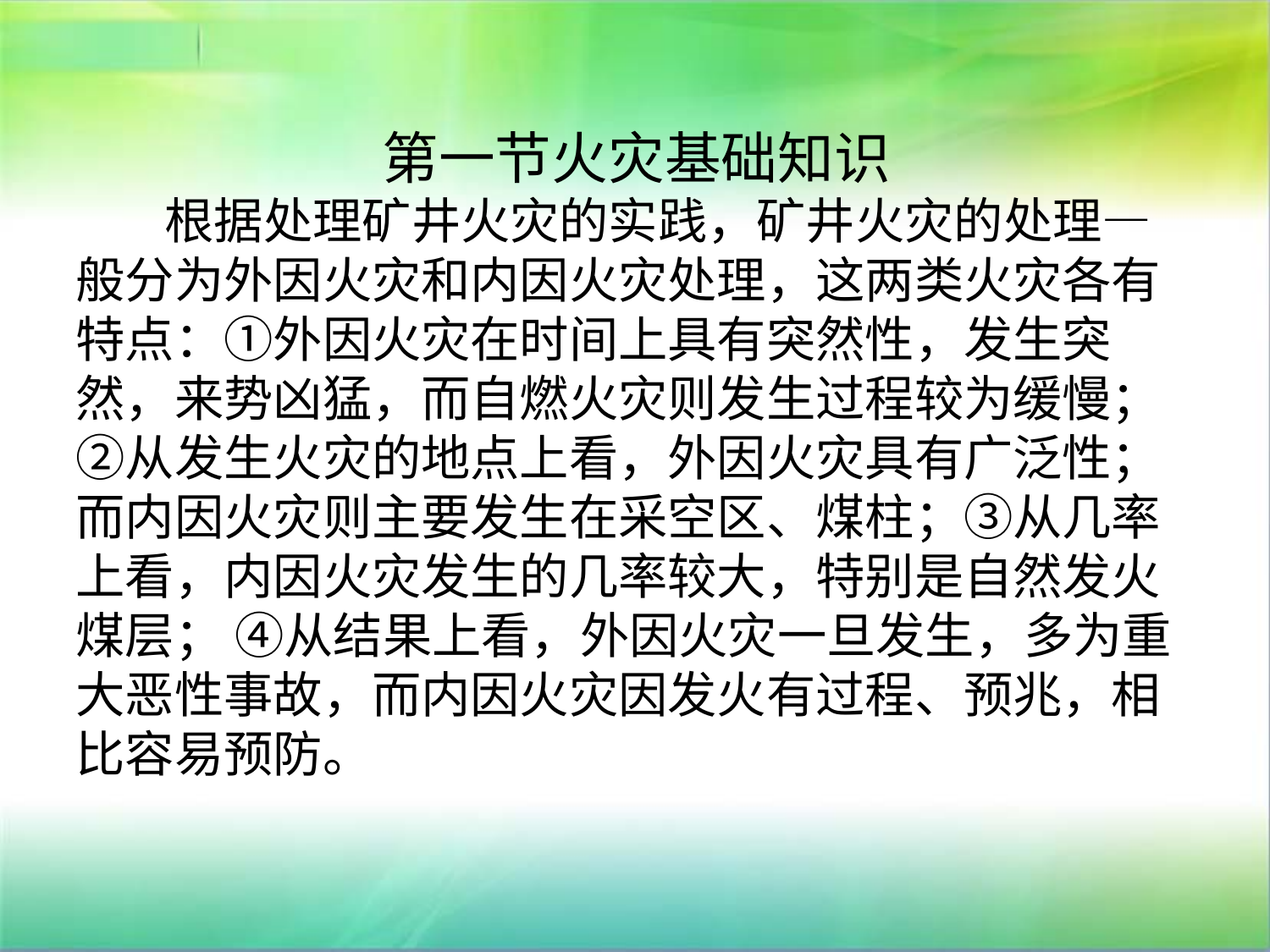

# 第一节火灾基础知识
       根据处理矿井火灾的实践，矿井火灾的处理—般分为外因火灾和内因火灾处理，这两类火灾各有特点：①外因火灾在时间上具有突然性，发生突然，来势凶猛，而自燃火灾则发生过程较为缓慢；②从发生火灾的地点上看，外因火灾具有广泛性；而内因火灾则主要发生在采空区、煤柱；③从几率上看，内因火灾发生的几率较大，特别是自然发火煤层； ④从结果上看，外因火灾一旦发生，多为重大恶性事故，而内因火灾因发火有过程、预兆，相比容易预防。